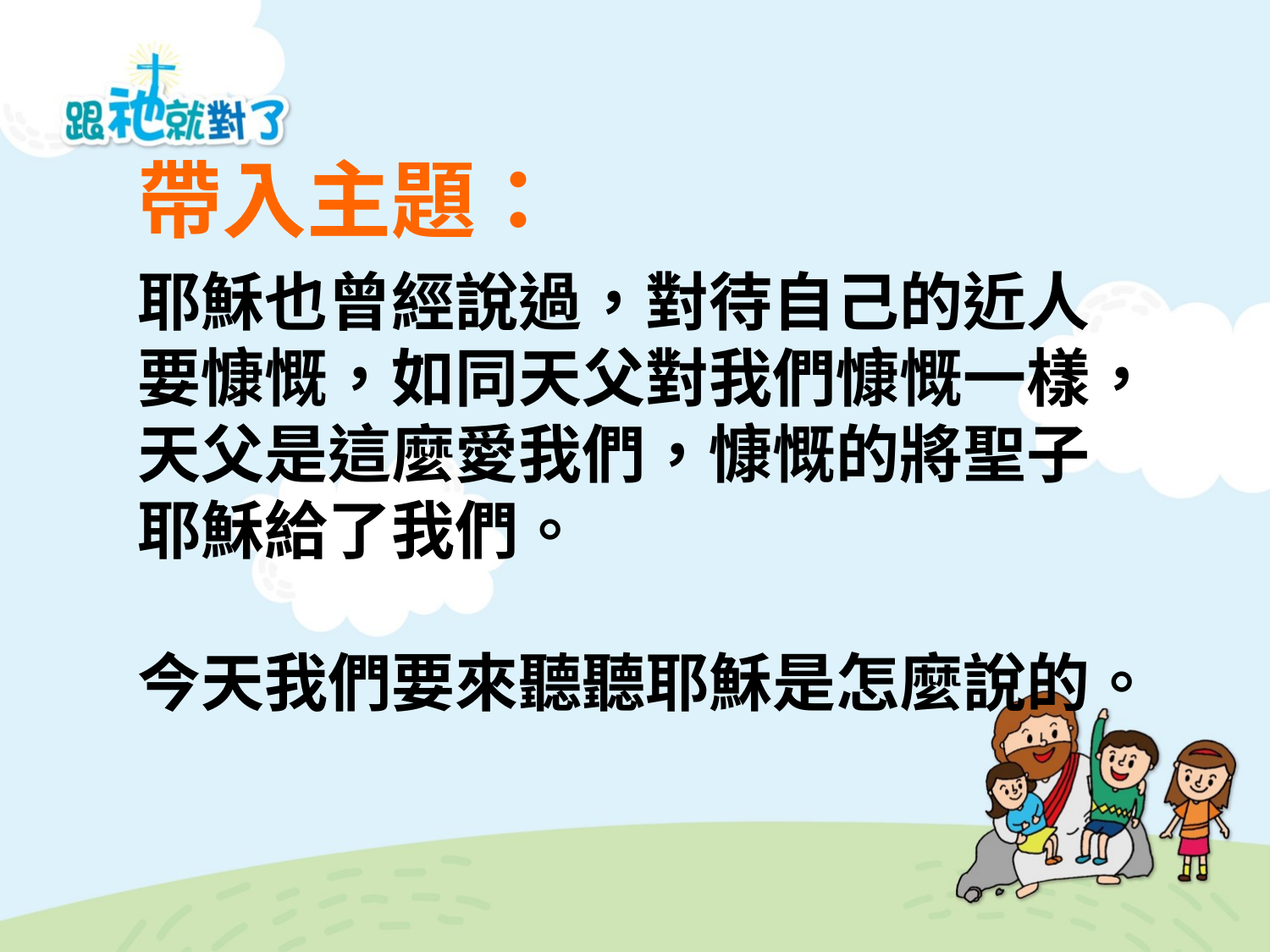

帶入主題：
耶穌也曾經說過，對待自己的近人要慷慨，如同天父對我們慷慨一樣，天父是這麼愛我們，慷慨的將聖子耶穌給了我們。

今天我們要來聽聽耶穌是怎麼說的。